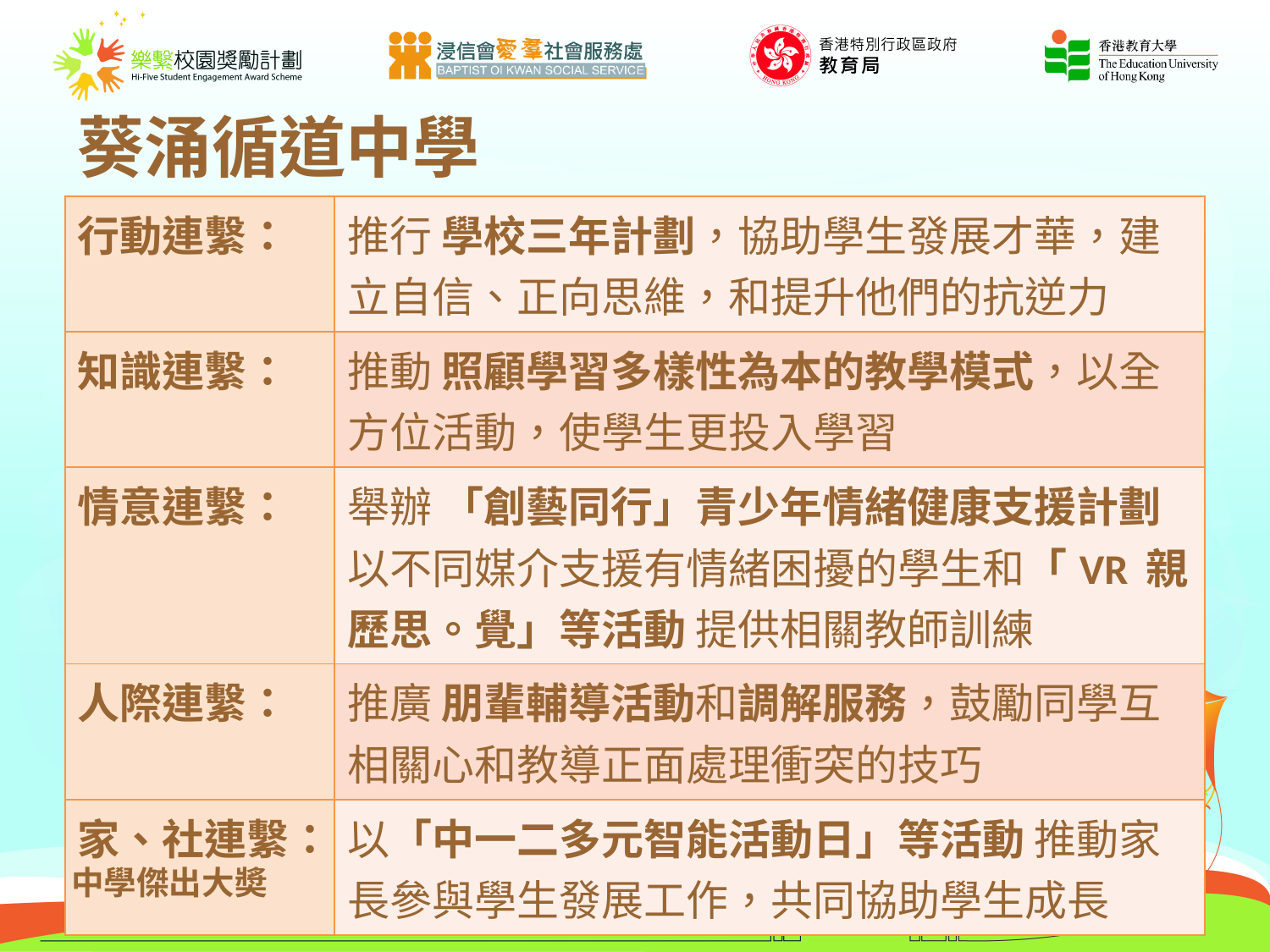

# 葵涌循道中學
| 行動連繫： | 推行 學校三年計劃，協助學生發展才華，建立自信、正向思維，和提升他們的抗逆力 |
| --- | --- |
| 知識連繫： | 推動 照顧學習多樣性為本的教學模式，以全方位活動，使學生更投入學習 |
| 情意連繫： | 舉辦 「創藝同行」青少年情緒健康支援計劃以不同媒介支援有情緒困擾的學生和「VR 親歷思。覺」等活動 提供相關教師訓練 |
| 人際連繫： | 推廣 朋輩輔導活動和調解服務，鼓勵同學互相關心和教導正面處理衝突的技巧 |
| 家、社連繫： | 以「中一二多元智能活動日」等活動 推動家長參與學生發展工作，共同協助學生成長 |
中學傑出大奬